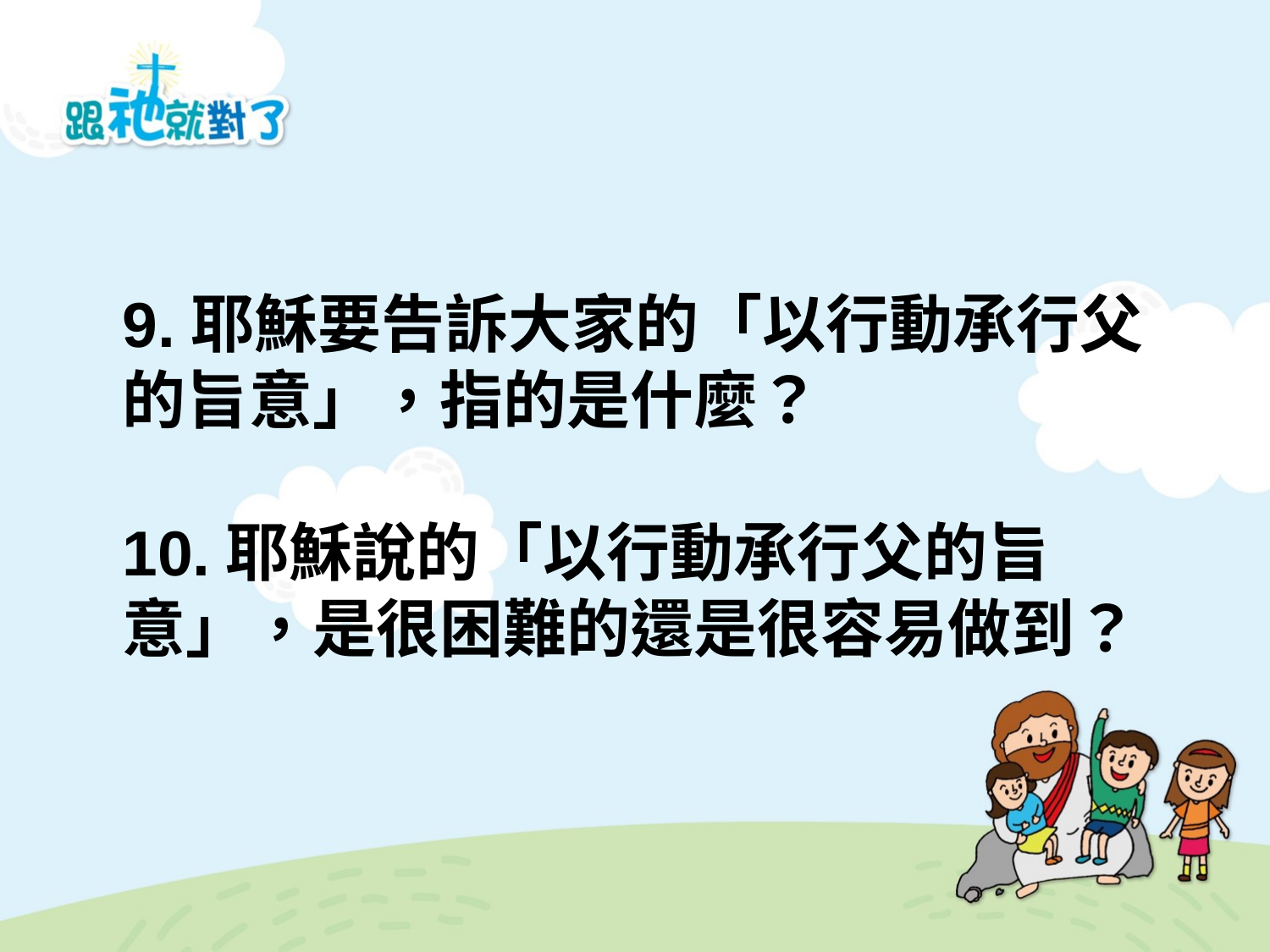

9.耶穌要告訴大家的「以行動承行父的旨意」，指的是什麼？

10.耶穌說的「以行動承行父的旨意」，是很困難的還是很容易做到？